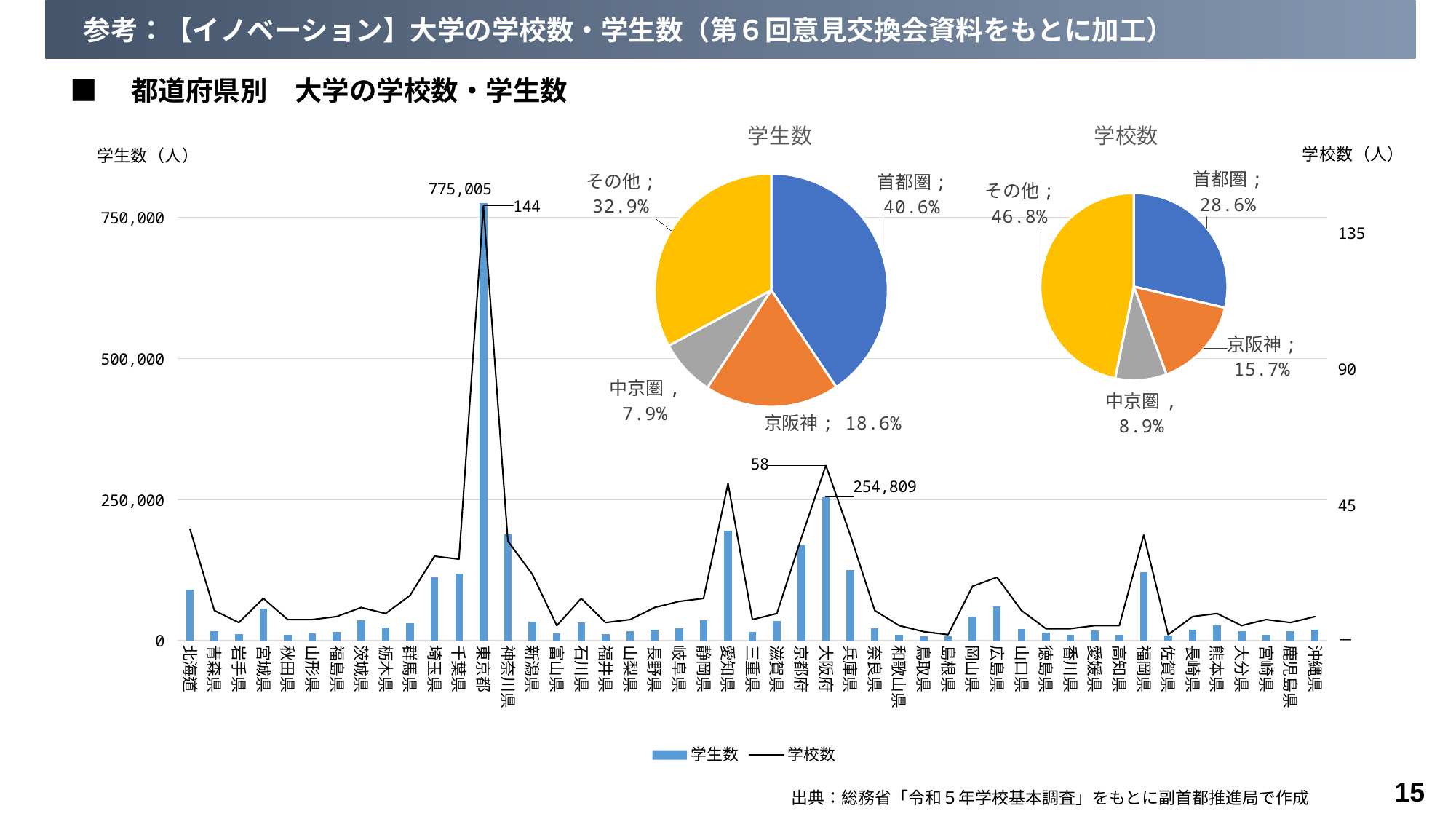

参考：【イノベーション】大学の学校数・学生数（第６回意見交換会資料をもとに加工）
■　都道府県別　大学の学校数・学生数

### Chart: 学生数

| Category | 学生数 |
|---|---|
| 首都圏 | 0.4059483317315086 |
| 京阪神 | 0.18629657329459984 |
| 中部圏 | 0.07881656668134393 |
| その他 | 0.3289385282925476 |

### Chart: 学校数

| Category | 学校数 |
|---|---|
| 首都圏 | 0.28641975308641976 |
| 京阪神 | 0.15679012345679014 |
| 中部圏 | 0.08888888888888889 |
| その他 | 0.4679012345679012 |

### Chart

| Category | 学生数 | 学校数 |
|---|---|---|
| 北海道 | 90651.0 | 37.0 |
| 青森県 | 16462.0 | 10.0 |
| 岩手県 | 12249.0 | 6.0 |
| 宮城県 | 57087.0 | 14.0 |
| 秋田県 | 10068.0 | 7.0 |
| 山形県 | 13197.0 | 7.0 |
| 福島県 | 16132.0 | 8.0 |
| 茨城県 | 36144.0 | 11.0 |
| 栃木県 | 23251.0 | 9.0 |
| 群馬県 | 30593.0 | 15.0 |
| 埼玉県 | 112757.0 | 28.0 |
| 千葉県 | 119099.0 | 27.0 |
| 東京都 | 775005.0 | 144.0 |
| 神奈川県 | 188900.0 | 33.0 |
| 新潟県 | 33275.0 | 22.0 |
| 富山県 | 12673.0 | 5.0 |
| 石川県 | 32503.0 | 14.0 |
| 福井県 | 11230.0 | 6.0 |
| 山梨県 | 17007.0 | 7.0 |
| 長野県 | 19849.0 | 11.0 |
| 岐阜県 | 22172.0 | 13.0 |
| 静岡県 | 36324.0 | 14.0 |
| 愛知県 | 194846.0 | 52.0 |
| 三重県 | 15144.0 | 7.0 |
| 滋賀県 | 35565.0 | 9.0 |
| 京都府 | 169124.0 | 34.0 |
| 大阪府 | 254809.0 | 58.0 |
| 兵庫県 | 124822.0 | 35.0 |
| 奈良県 | 22223.0 | 10.0 |
| 和歌山県 | 10112.0 | 5.0 |
| 鳥取県 | 7880.0 | 3.0 |
| 島根県 | 8125.0 | 2.0 |
| 岡山県 | 42577.0 | 18.0 |
| 広島県 | 60714.0 | 21.0 |
| 山口県 | 20263.0 | 10.0 |
| 徳島県 | 13792.0 | 4.0 |
| 香川県 | 9930.0 | 4.0 |
| 愛媛県 | 18161.0 | 5.0 |
| 高知県 | 10511.0 | 5.0 |
| 福岡県 | 121714.0 | 35.0 |
| 佐賀県 | 8625.0 | 2.0 |
| 長崎県 | 19056.0 | 8.0 |
| 熊本県 | 27027.0 | 9.0 |
| 大分県 | 16378.0 | 5.0 |
| 宮崎県 | 10413.0 | 7.0 |
| 鹿児島県 | 17457.0 | 6.0 |
| 沖縄県 | 19703.0 | 8.0 |
15
出典：総務省「令和５年学校基本調査」をもとに副首都推進局で作成